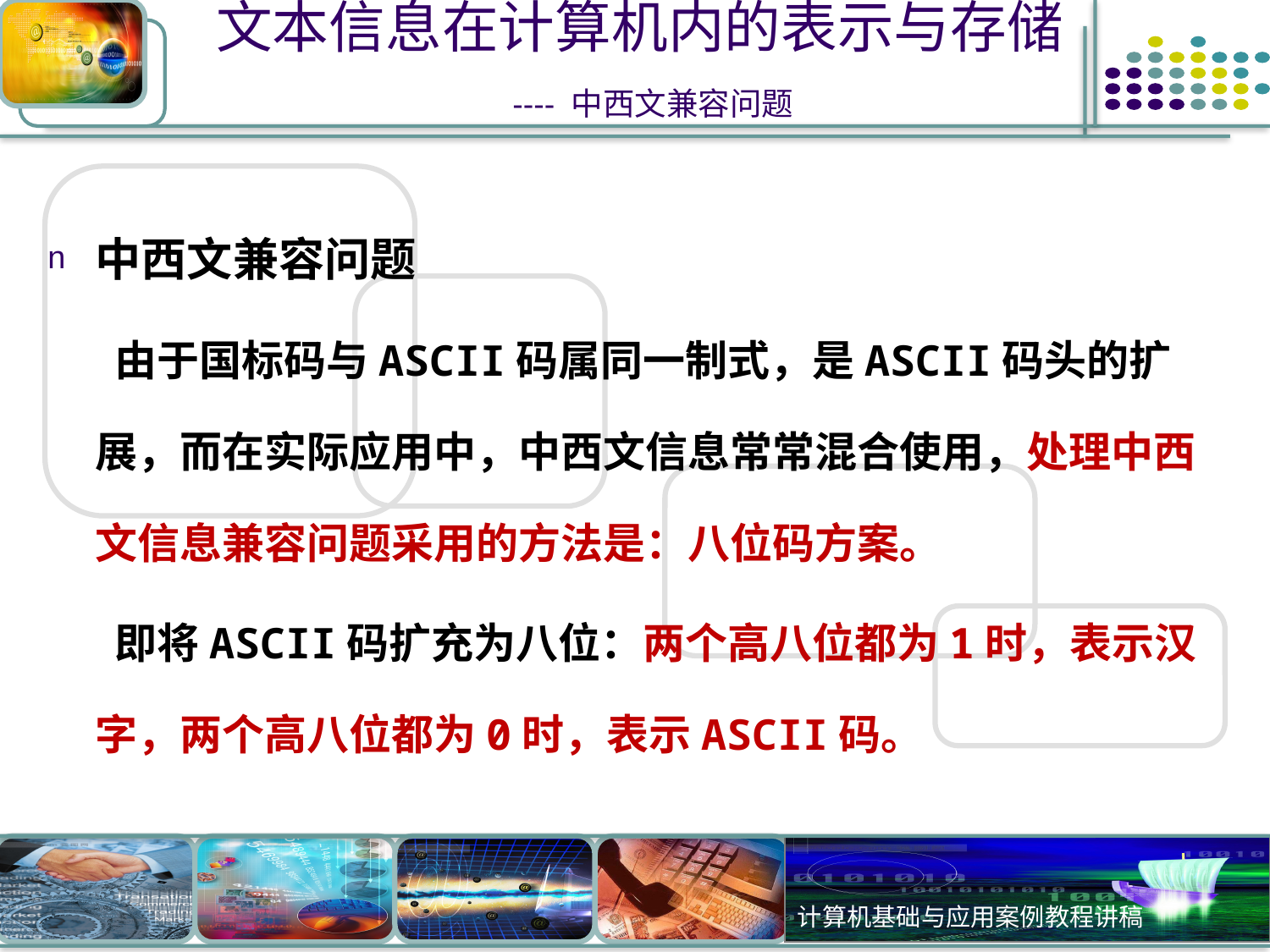

# 文本信息在计算机内的表示与存储 ---- 中西文兼容问题
中西文兼容问题
      由于国标码与ASCII码属同一制式，是ASCII码头的扩展，而在实际应用中，中西文信息常常混合使用，处理中西文信息兼容问题采用的方法是：八位码方案。
      即将ASCII码扩充为八位：两个高八位都为1时，表示汉字，两个高八位都为0时，表示ASCII码。